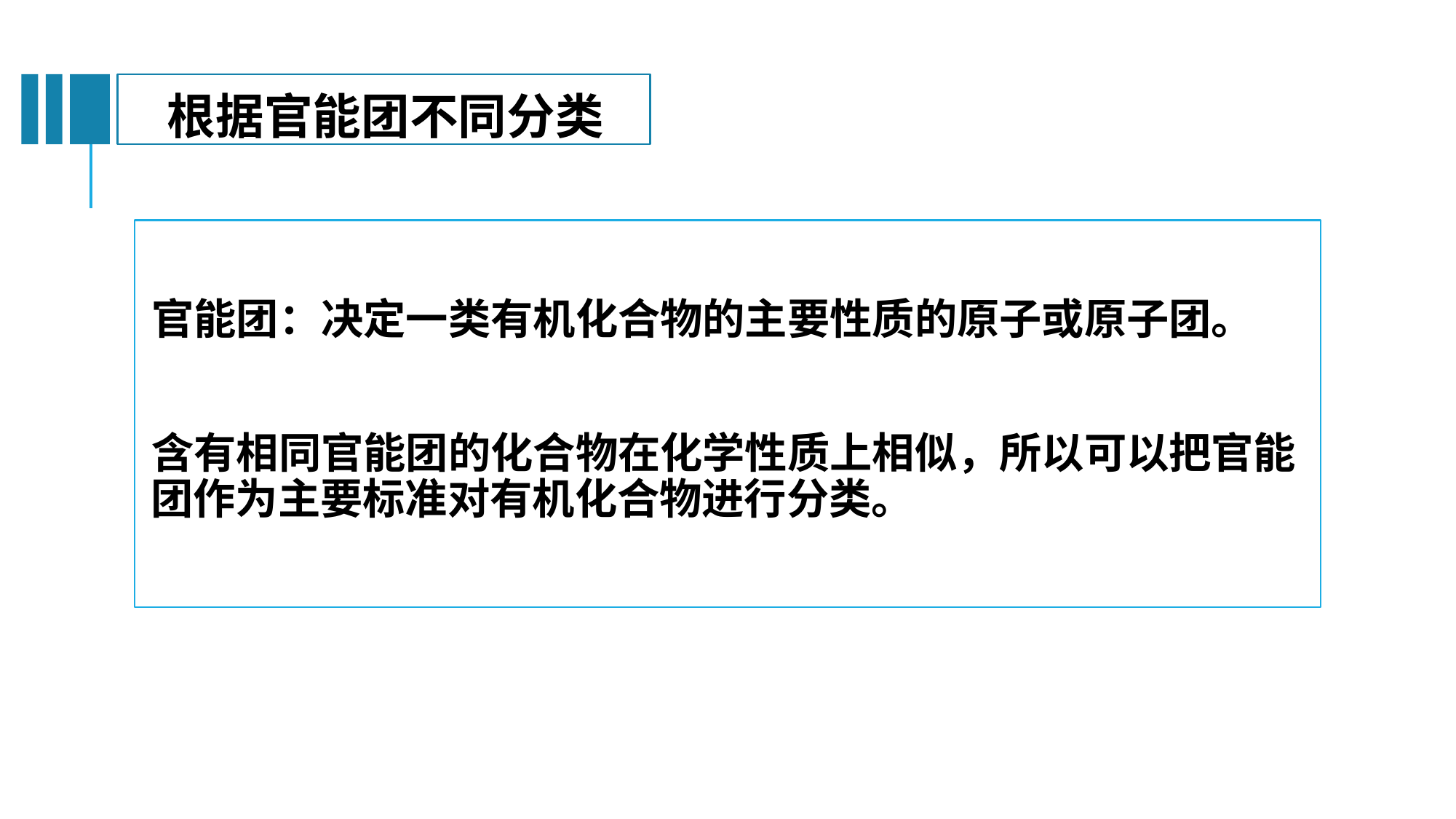

根据官能团不同分类

官能团：决定一类有机化合物的主要性质的原子或原子团。

含有相同官能团的化合物在化学性质上相似，所以可以把官能团作为主要标准对有机化合物进行分类。